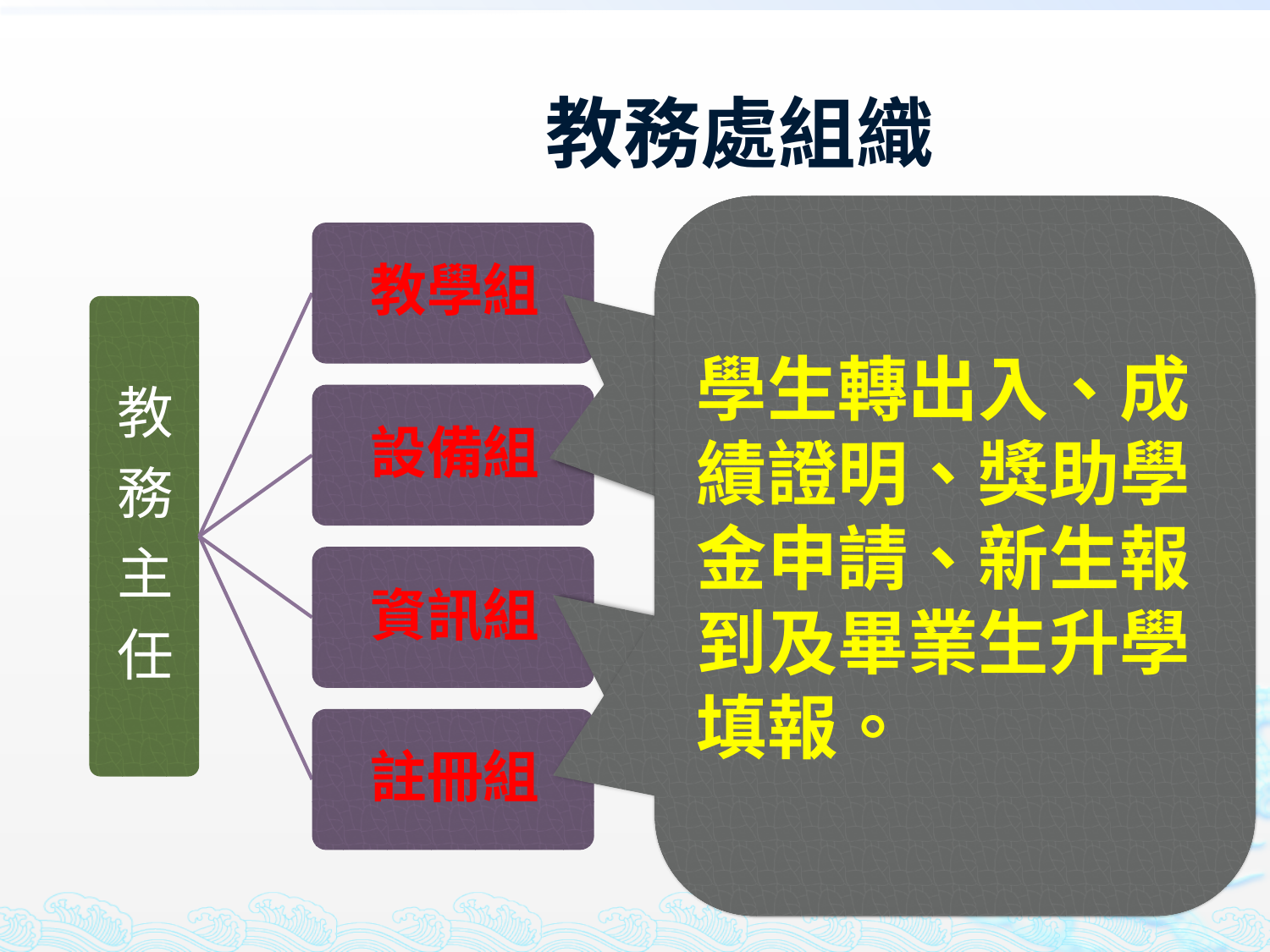

# 教務處組織
協助課程與教學規劃、學生成績評量、各項學藝競賽、代理代課教師安排、排課、作業調閱、課後照顧、課發會等。
教科書評審與發放、教具及教學設備請購、圖書館利用教育、讀報教育、深耕閱讀、美術展覽作品收件。
學校網站管理、師生資訊教育、資訊設備維護與管理。
學生轉出入、成績證明、獎助學金申請、新生報到及畢業生升學填報。
教
務
主
任

教學組

設備組

圖書室
幹事

資訊組

註冊組